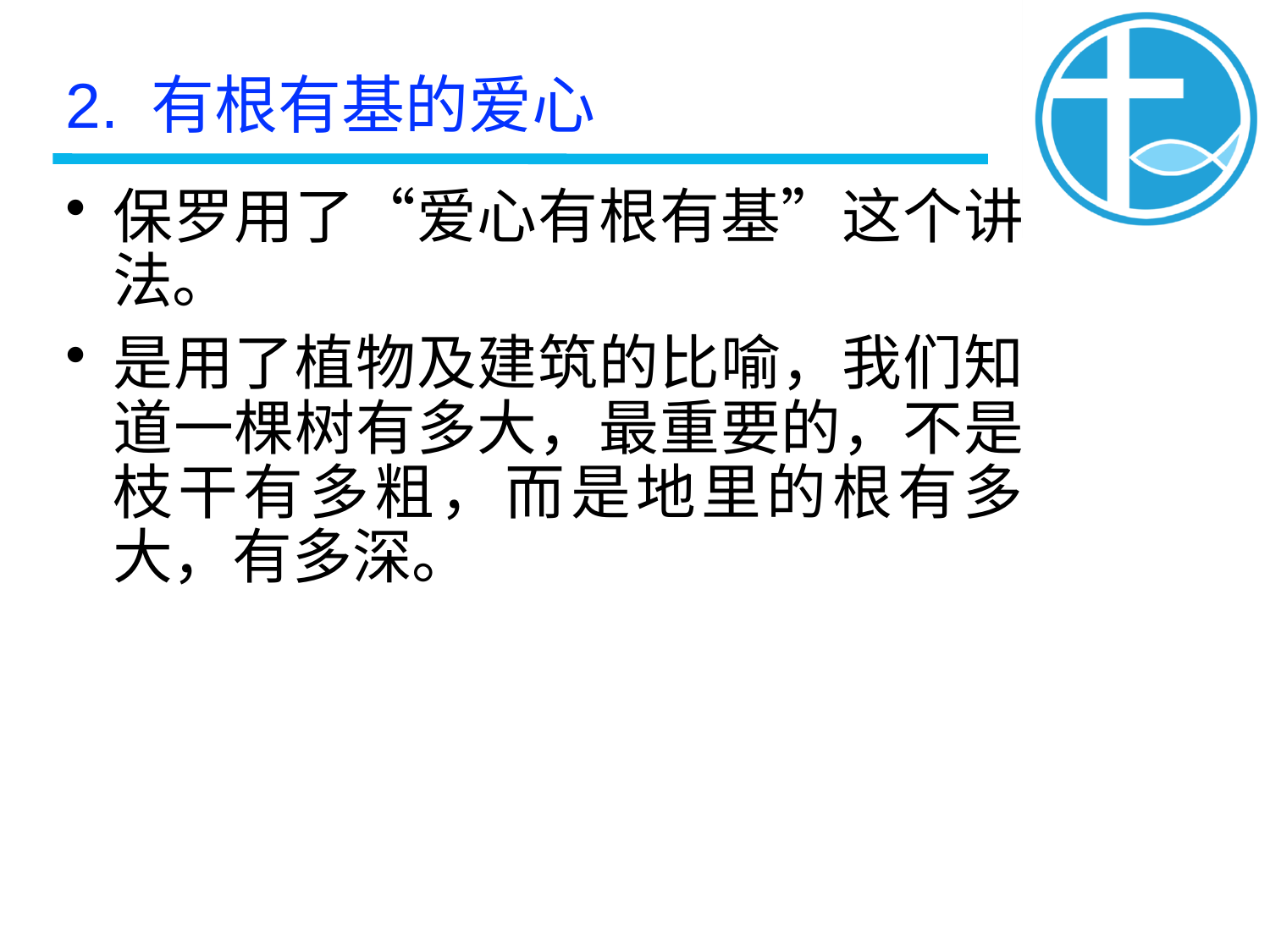

2. 有根有基的爱心
保罗用了“爱心有根有基”这个讲法。
是用了植物及建筑的比喻，我们知道一棵树有多大，最重要的，不是枝干有多粗，而是地里的根有多大，有多深。